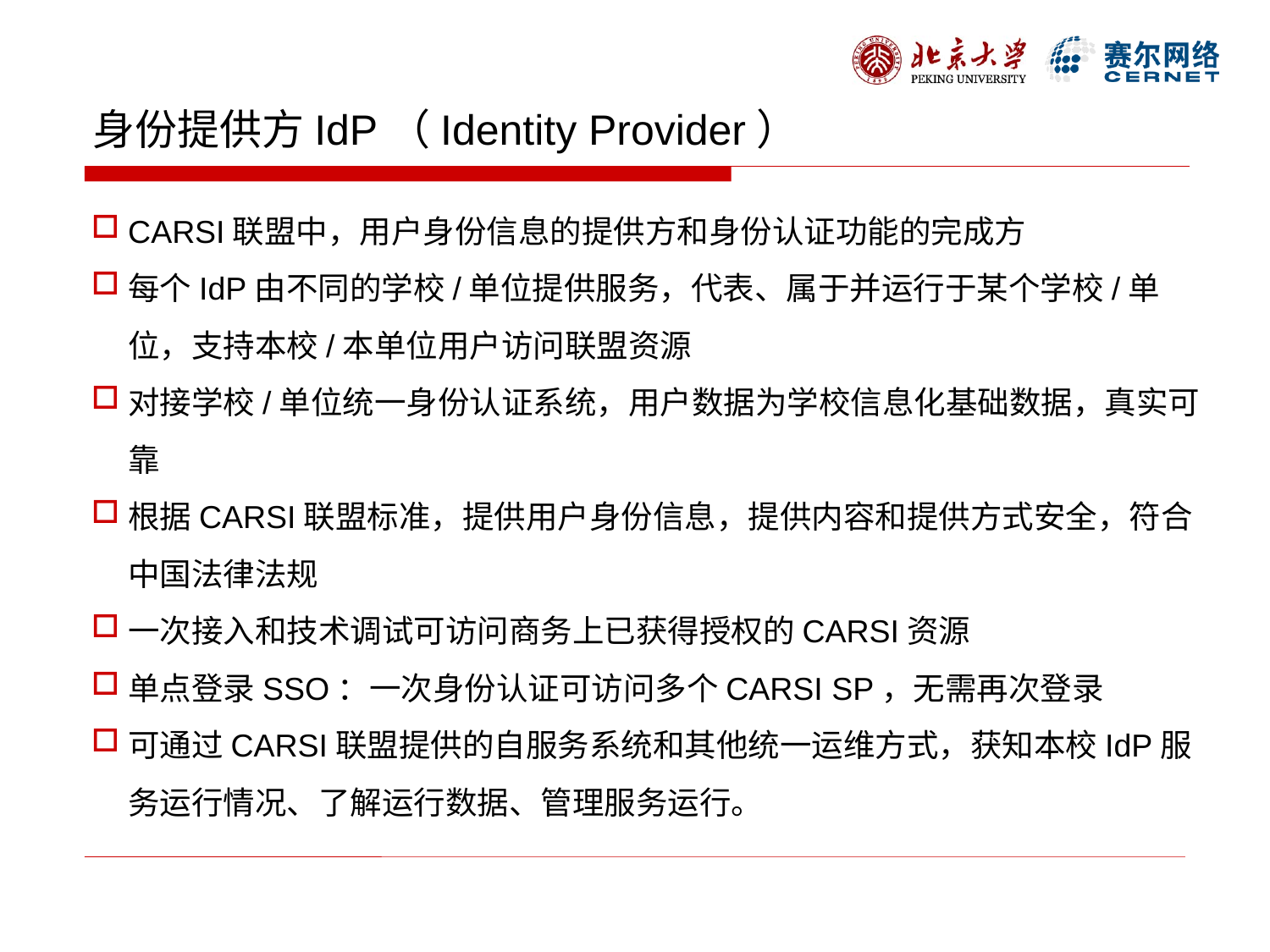

# 身份提供方IdP（Identity Provider）
CARSI联盟中，用户身份信息的提供方和身份认证功能的完成方
每个IdP由不同的学校/单位提供服务，代表、属于并运行于某个学校/单位，支持本校/本单位用户访问联盟资源
对接学校/单位统一身份认证系统，用户数据为学校信息化基础数据，真实可靠
根据CARSI联盟标准，提供用户身份信息，提供内容和提供方式安全，符合中国法律法规
一次接入和技术调试可访问商务上已获得授权的CARSI资源
单点登录SSO：一次身份认证可访问多个CARSI SP，无需再次登录
可通过CARSI联盟提供的自服务系统和其他统一运维方式，获知本校IdP服务运行情况、了解运行数据、管理服务运行。

14